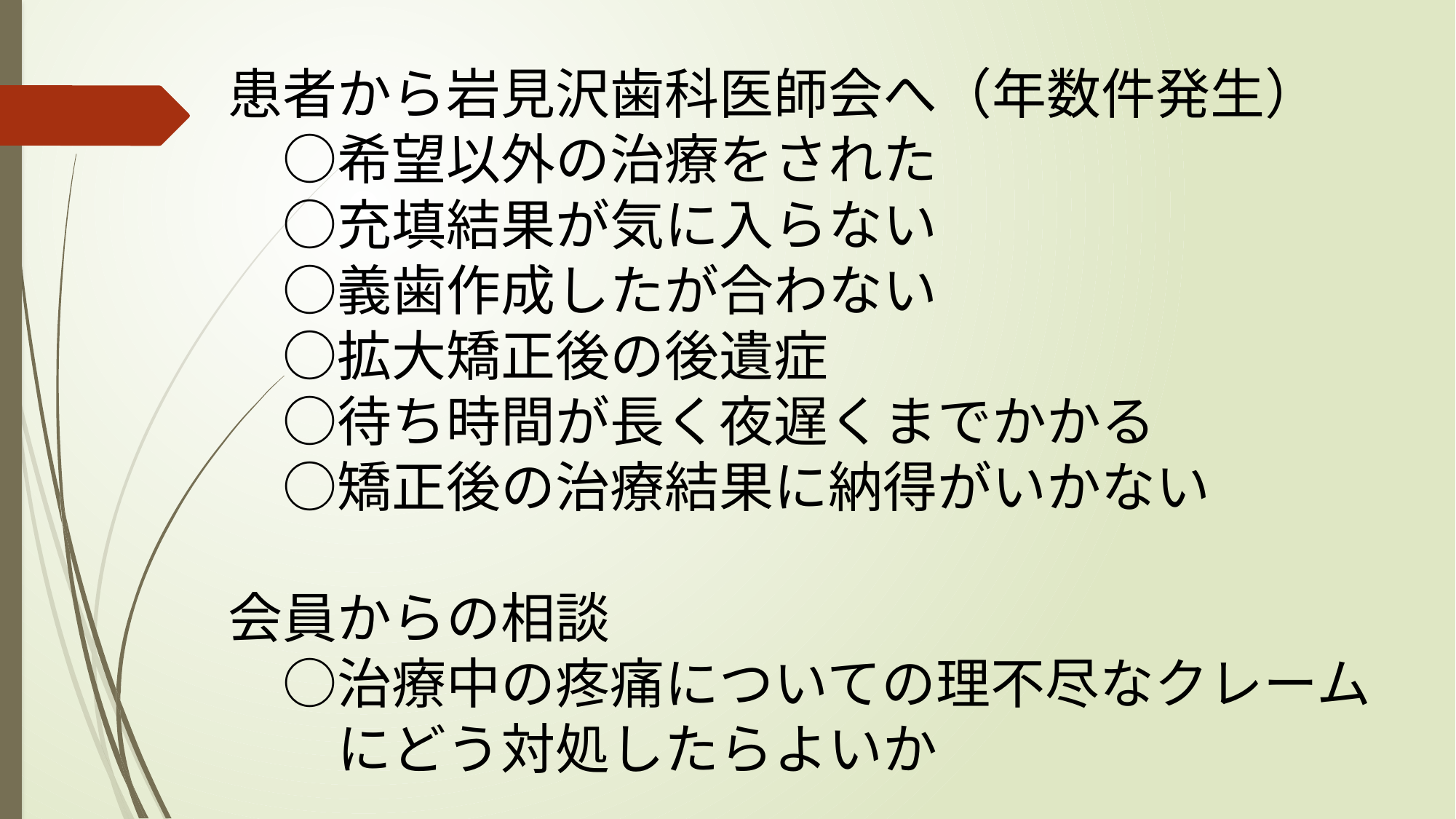

患者から岩見沢歯科医師会へ（年数件発生）
　○希望以外の治療をされた
　○充填結果が気に入らない
　○義歯作成したが合わない
　○拡大矯正後の後遺症
　○待ち時間が長く夜遅くまでかかる
　○矯正後の治療結果に納得がいかない

会員からの相談
　○治療中の疼痛についての理不尽なクレーム
　　にどう対処したらよいか